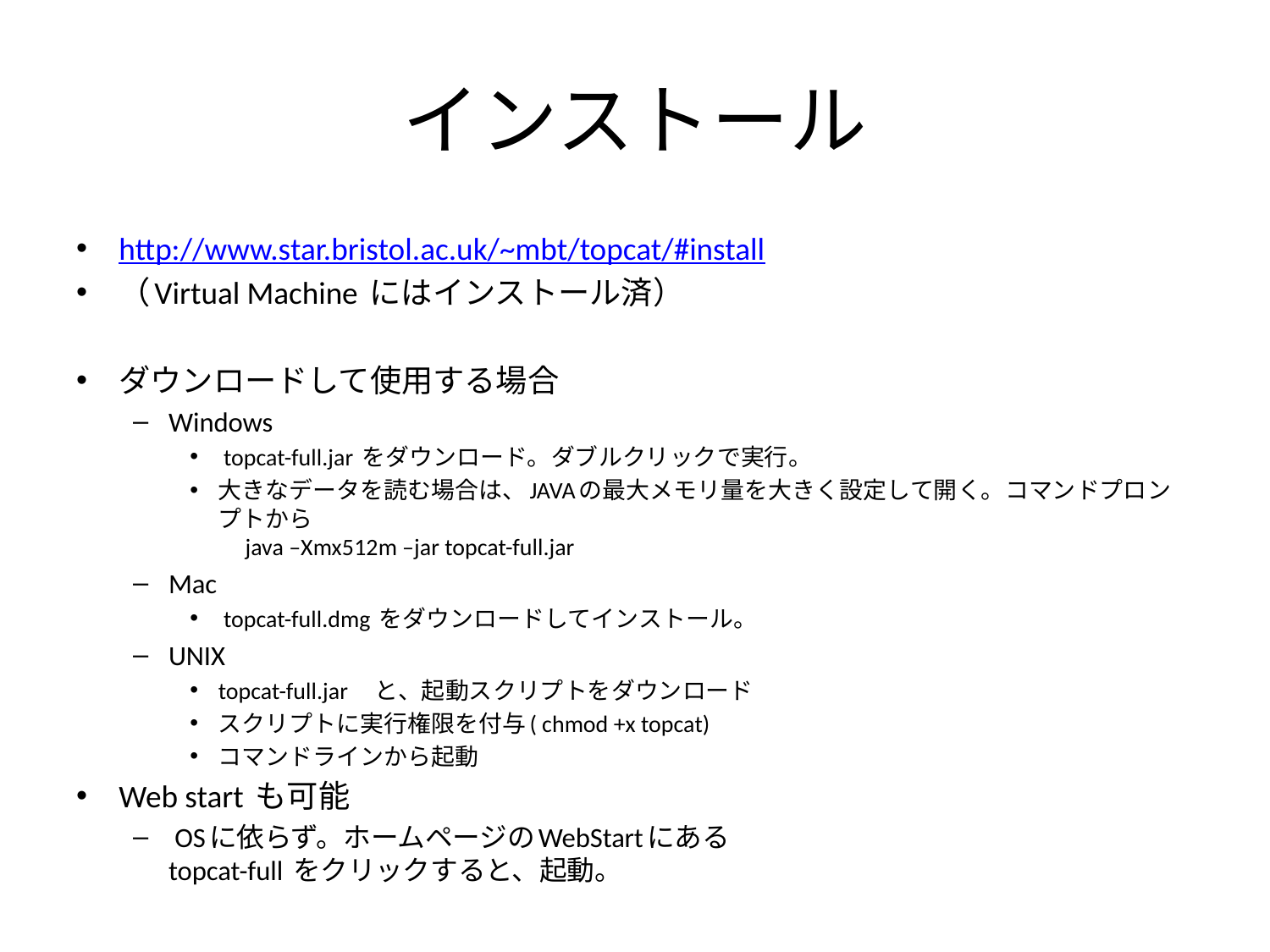

# インストール
http://www.star.bristol.ac.uk/~mbt/topcat/#install
（Virtual Machine にはインストール済）

ダウンロードして使用する場合
Windows
 topcat-full.jar をダウンロード。ダブルクリックで実行。
大きなデータを読む場合は、JAVAの最大メモリ量を大きく設定して開く。コマンドプロンプトから
　java –Xmx512m –jar topcat-full.jar
Mac
 topcat-full.dmg をダウンロードしてインストール。
UNIX
topcat-full.jar　と、起動スクリプトをダウンロード
スクリプトに実行権限を付与( chmod +x topcat)
コマンドラインから起動
Web start も可能
 OSに依らず。ホームページのWebStartにある
topcat-full をクリックすると、起動。